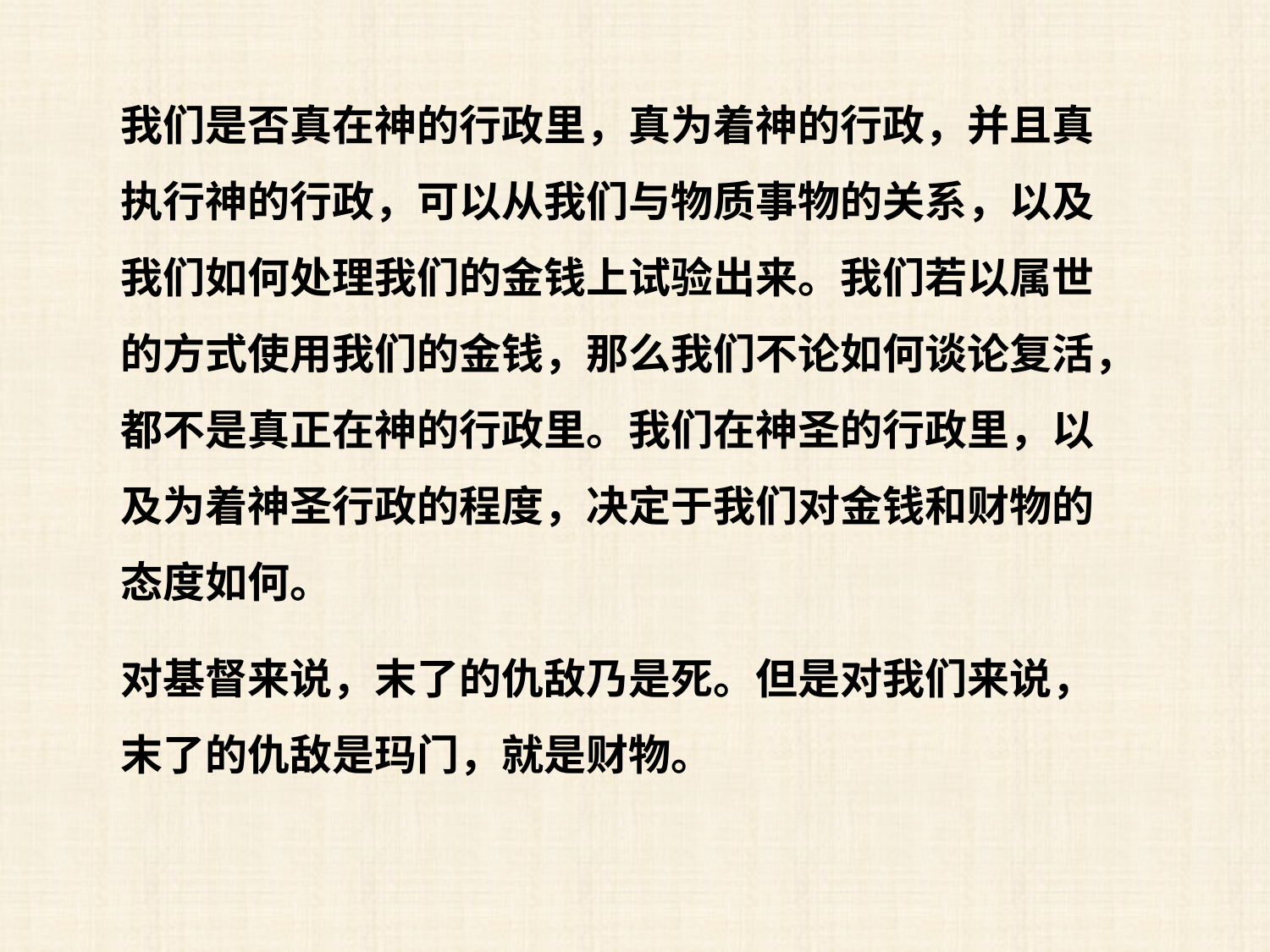

我们是否真在神的行政里，真为着神的行政，并且真执行神的行政，可以从我们与物质事物的关系，以及我们如何处理我们的金钱上试验出来。我们若以属世的方式使用我们的金钱，那么我们不论如何谈论复活，都不是真正在神的行政里。我们在神圣的行政里，以及为着神圣行政的程度，决定于我们对金钱和财物的态度如何。
对基督来说，末了的仇敌乃是死。但是对我们来说，末了的仇敌是玛门，就是财物。